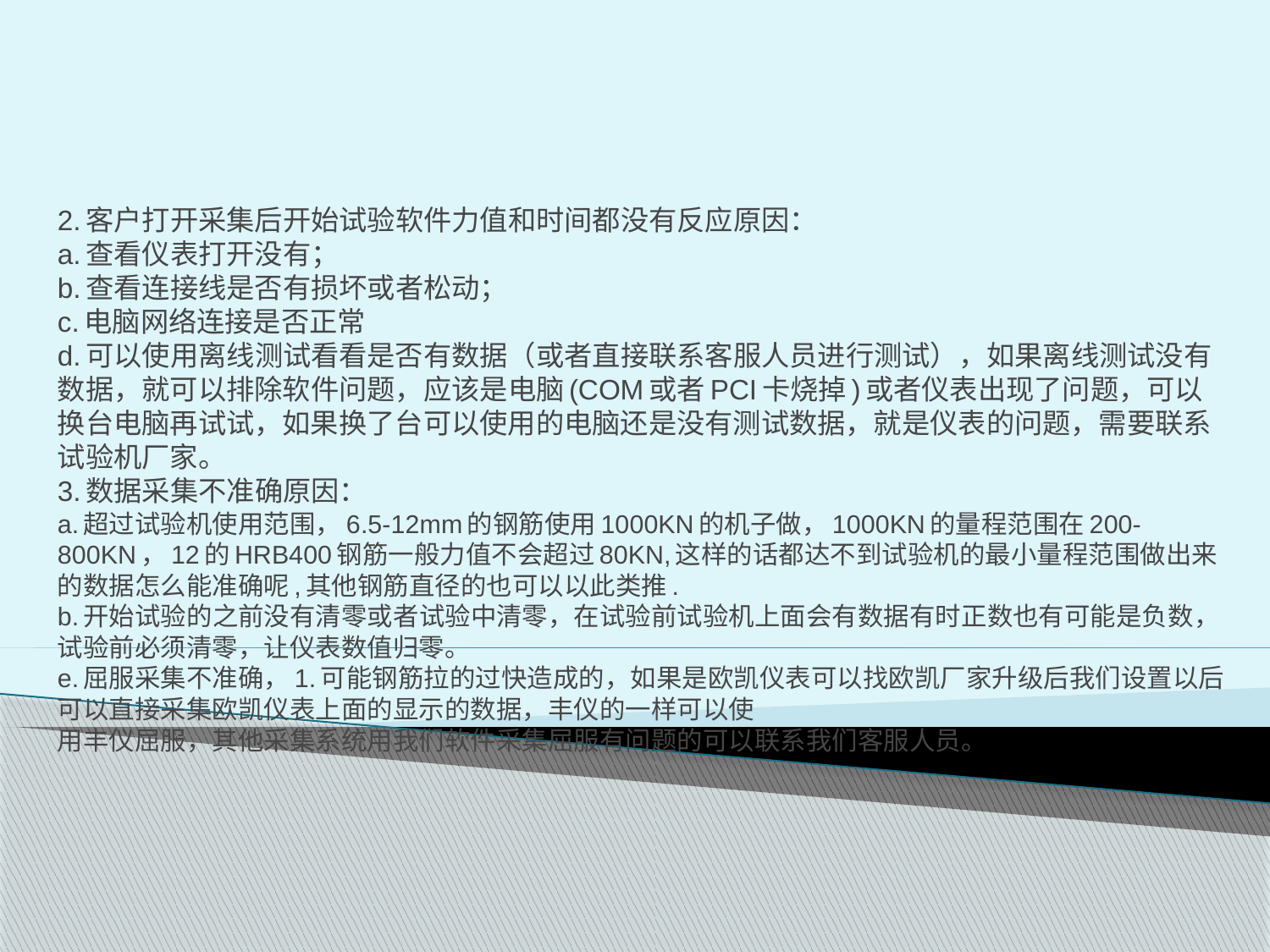

# 2.客户打开采集后开始试验软件力值和时间都没有反应原因： a.查看仪表打开没有； b.查看连接线是否有损坏或者松动； c.电脑网络连接是否正常 d.可以使用离线测试看看是否有数据（或者直接联系客服人员进行测试），如果离线测试没有数据，就可以排除软件问题，应该是电脑(COM或者PCI卡烧掉)或者仪表出现了问题，可以换台电脑再试试，如果换了台可以使用的电脑还是没有测试数据，就是仪表的问题，需要联系试验机厂家。 3.数据采集不准确原因： a.超过试验机使用范围，6.5-12mm的钢筋使用1000KN的机子做，1000KN的量程范围在200-800KN，12的HRB400钢筋一般力值不会超过80KN,这样的话都达不到试验机的最小量程范围做出来的数据怎么能准确呢,其他钢筋直径的也可以以此类推. b.开始试验的之前没有清零或者试验中清零，在试验前试验机上面会有数据有时正数也有可能是负数，试验前必须清零，让仪表数值归零。 e.屈服采集不准确，1.可能钢筋拉的过快造成的，如果是欧凯仪表可以找欧凯厂家升级后我们设置以后可以直接采集欧凯仪表上面的显示的数据，丰仪的一样可以使 用丰仪屈服，其他采集系统用我们软件采集屈服有问题的可以联系我们客服人员。